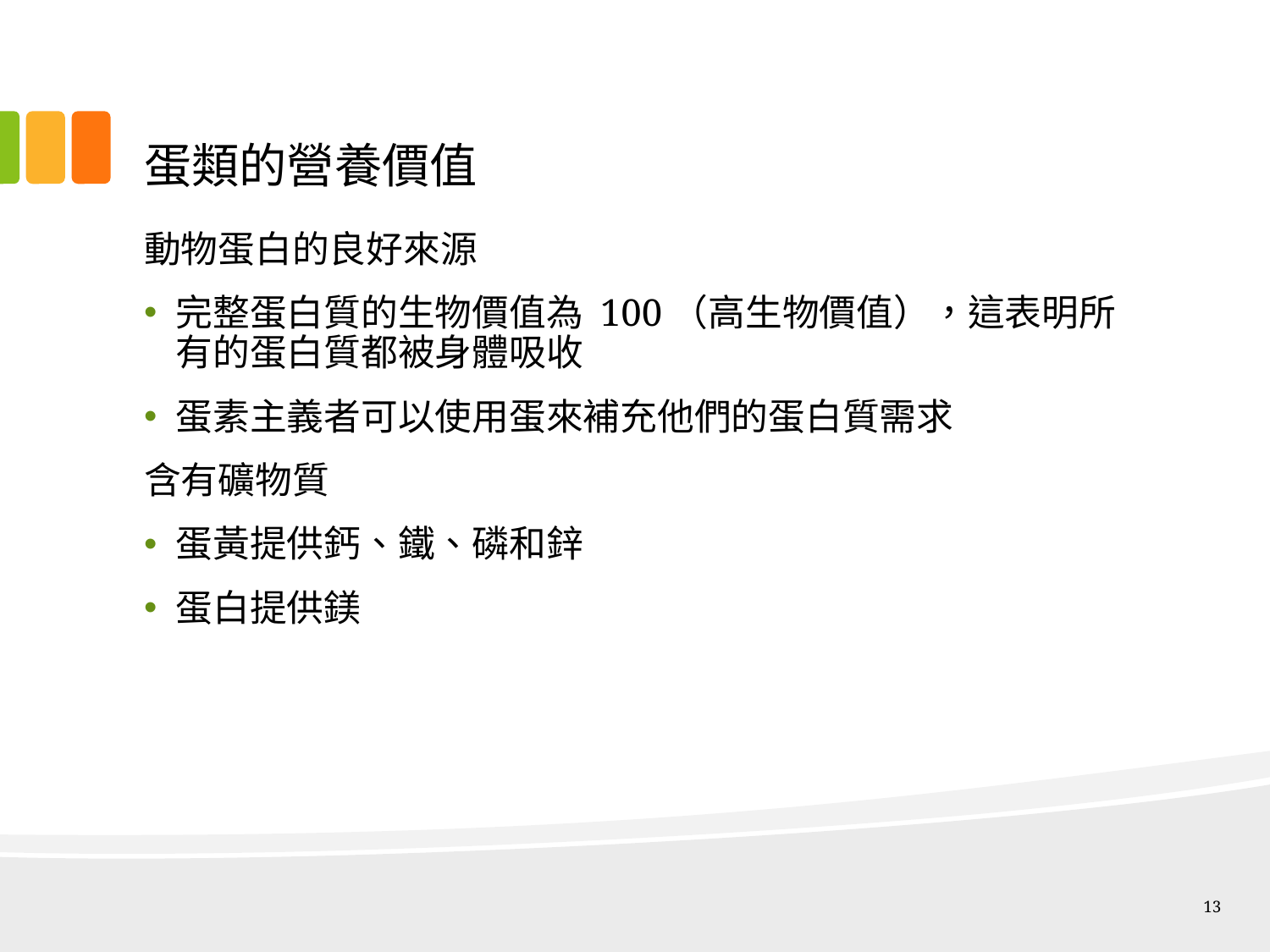

# 蛋類的營養價值
動物蛋白的良好來源
完整蛋白質的生物價值為 100（高生物價值），這表明所有的蛋白質都被身體吸收
蛋素主義者可以使用蛋來補充他們的蛋白質需求
含有礦物質
蛋黃提供鈣、鐵、磷和鋅
蛋白提供鎂
13